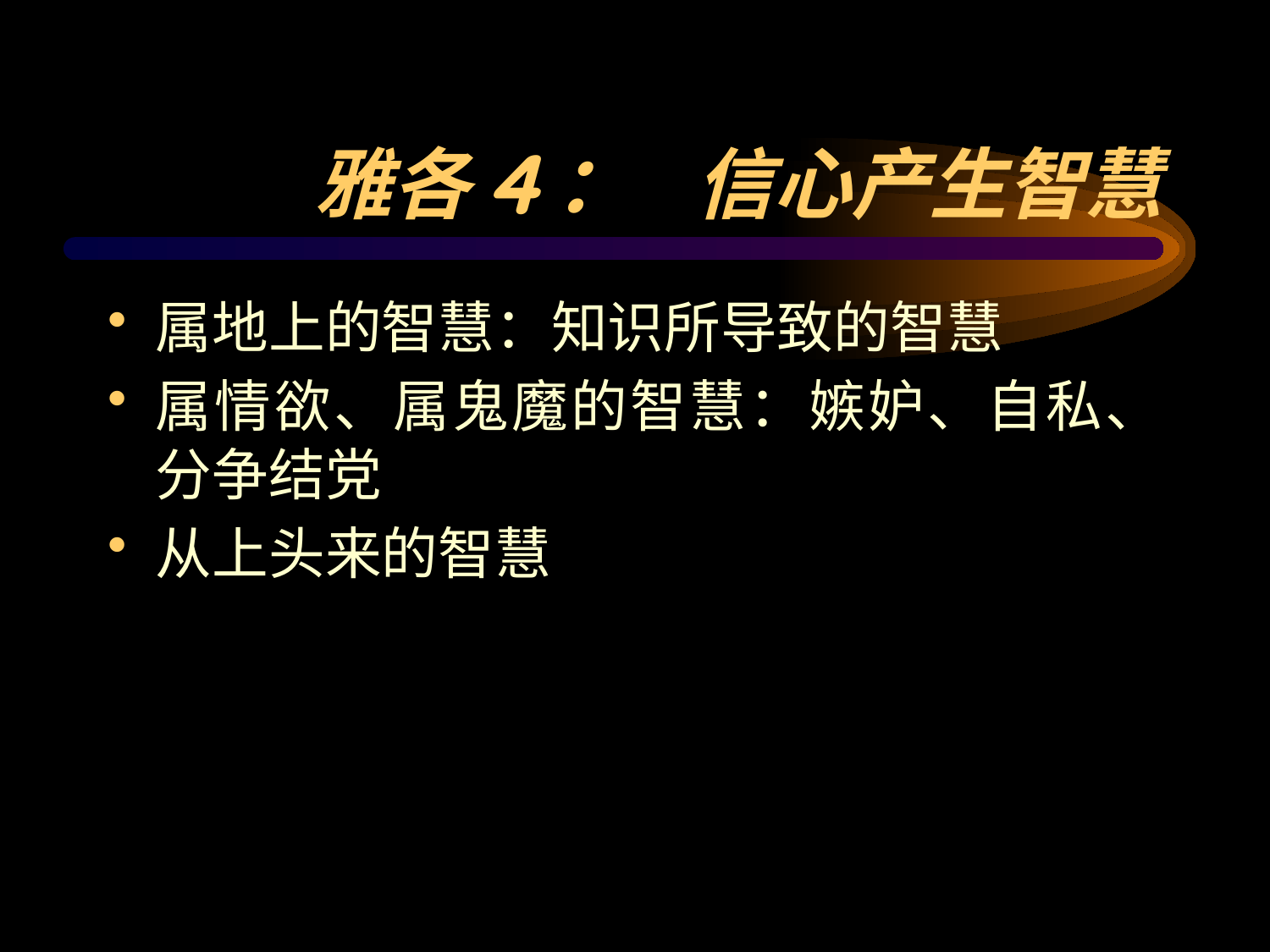

属地上的智慧：知识所导致的智慧
属情欲、属鬼魔的智慧：嫉妒、自私、分争结党
从上头来的智慧

雅各4：	信心产生智慧